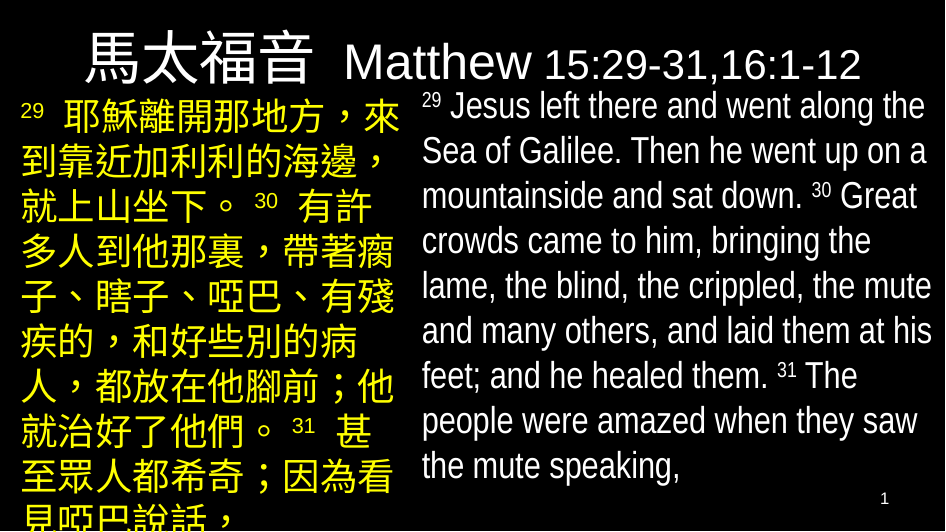

# 馬太福音 Matthew 15:29-31,16:1-12
29 Jesus left there and went along the Sea of Galilee. Then he went up on a mountainside and sat down. 30 Great crowds came to him, bringing the lame, the blind, the crippled, the mute and many others, and laid them at his feet; and he healed them. 31 The people were amazed when they saw the mute speaking,
29 耶穌離開那地方，來到靠近加利利的海邊，就上山坐下。30 有許多人到他那裏，帶著瘸子、瞎子、啞巴、有殘疾的，和好些別的病人，都放在他腳前；他就治好了他們。31 甚至眾人都希奇；因為看見啞巴說話，
1